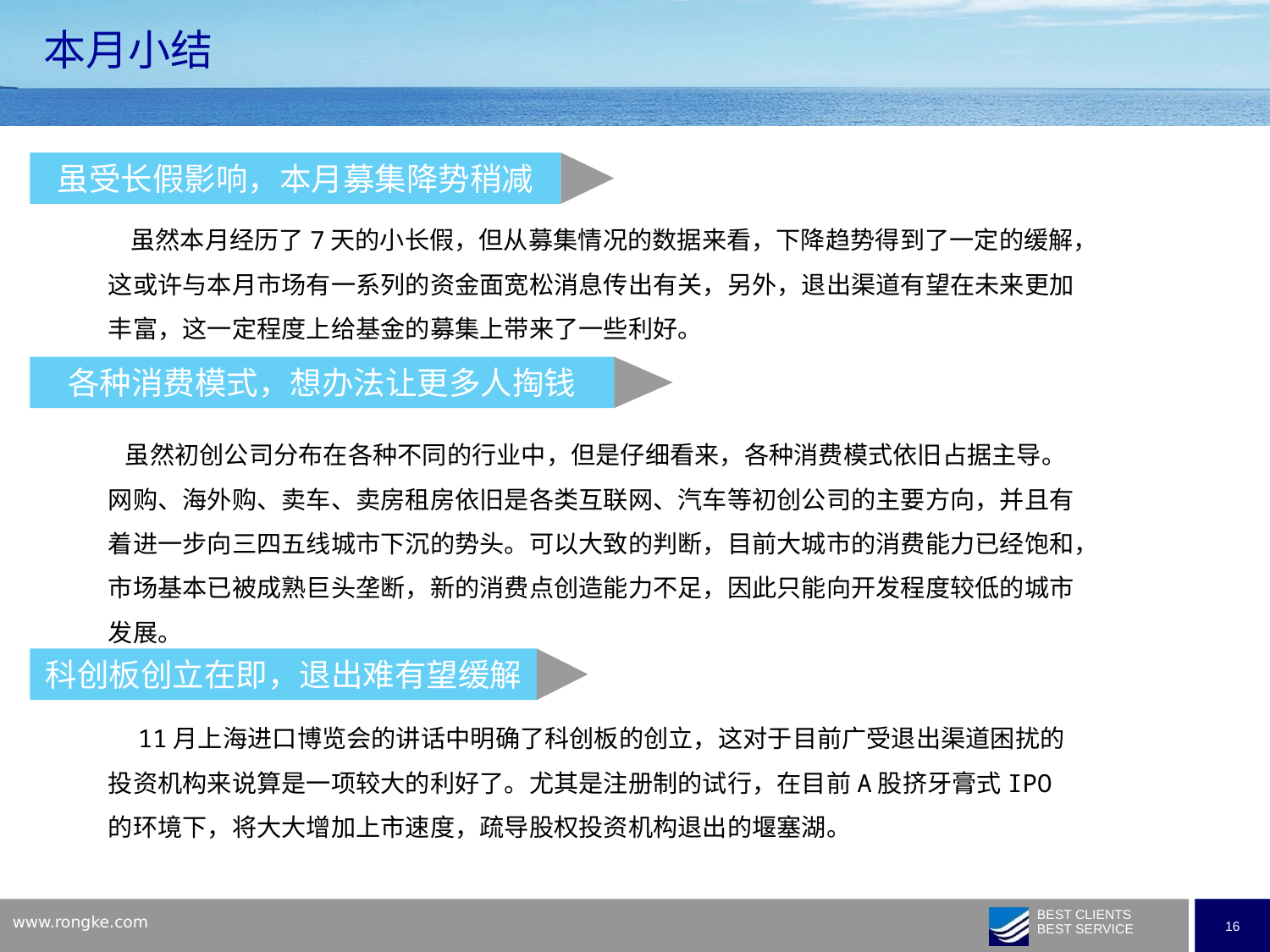

本月小结
虽受长假影响，本月募集降势稍减

   虽然本月经历了7天的小长假，但从募集情况的数据来看，下降趋势得到了一定的缓解，这或许与本月市场有一系列的资金面宽松消息传出有关，另外，退出渠道有望在未来更加丰富，这一定程度上给基金的募集上带来了一些利好。
各种消费模式，想办法让更多人掏钱

  虽然初创公司分布在各种不同的行业中，但是仔细看来，各种消费模式依旧占据主导。网购、海外购、卖车、卖房租房依旧是各类互联网、汽车等初创公司的主要方向，并且有着进一步向三四五线城市下沉的势头。可以大致的判断，目前大城市的消费能力已经饱和，市场基本已被成熟巨头垄断，新的消费点创造能力不足，因此只能向开发程度较低的城市发展。
科创板创立在即，退出难有望缓解

  11月上海进口博览会的讲话中明确了科创板的创立，这对于目前广受退出渠道困扰的投资机构来说算是一项较大的利好了。尤其是注册制的试行，在目前A股挤牙膏式IPO的环境下，将大大增加上市速度，疏导股权投资机构退出的堰塞湖。